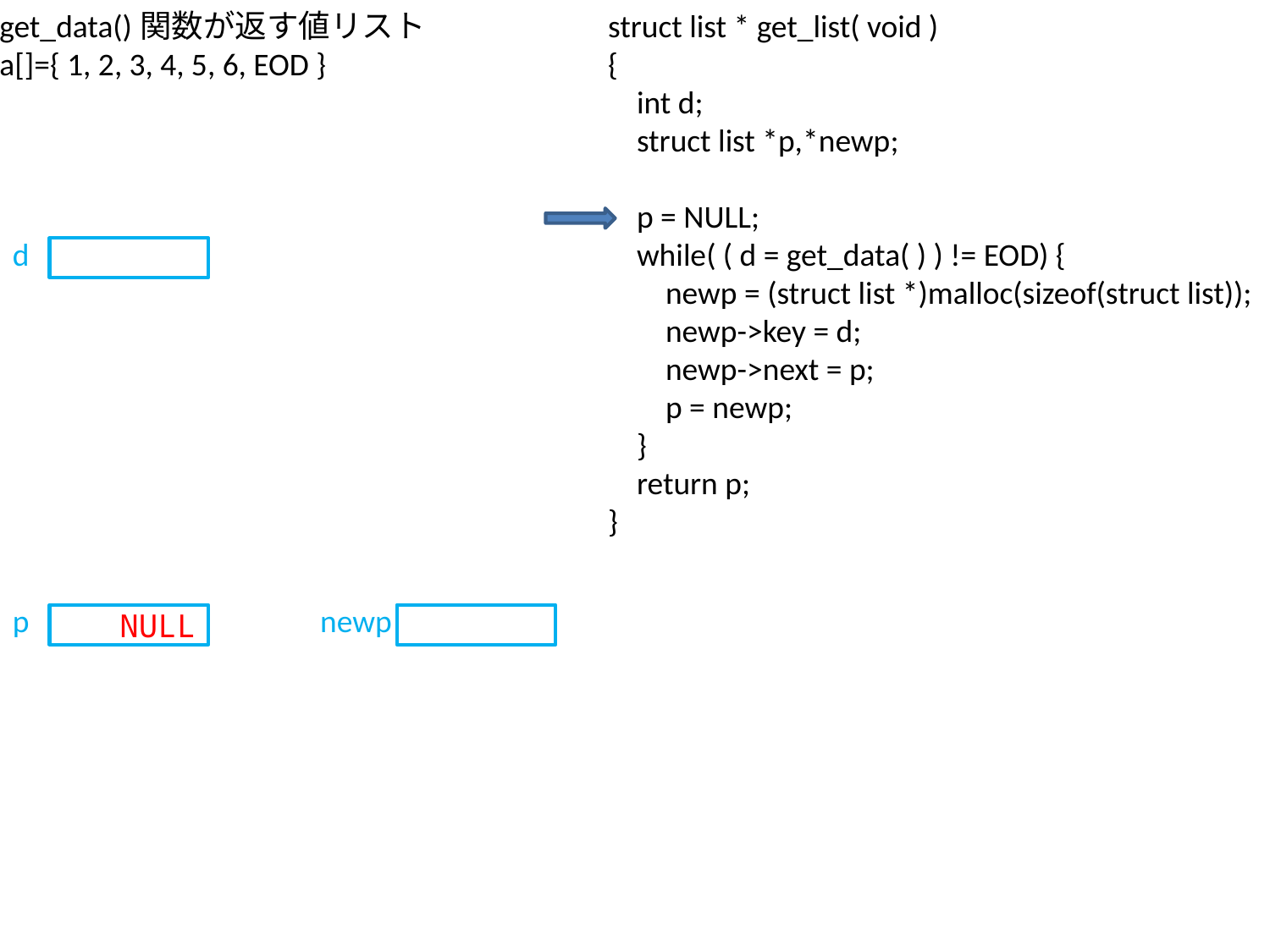

get_data()関数が返す値リスト
a[]={ 1, 2, 3, 4, 5, 6, EOD }
struct list * get_list( void )
{
    int d;
    struct list *p,*newp;

    p = NULL;
    while( ( d = get_data( ) ) != EOD) {
        newp = (struct list *)malloc(sizeof(struct list));
        newp->key = d;
        newp->next = p;
        p = newp;
    }
    return p;
}

d

p
newp
NULL